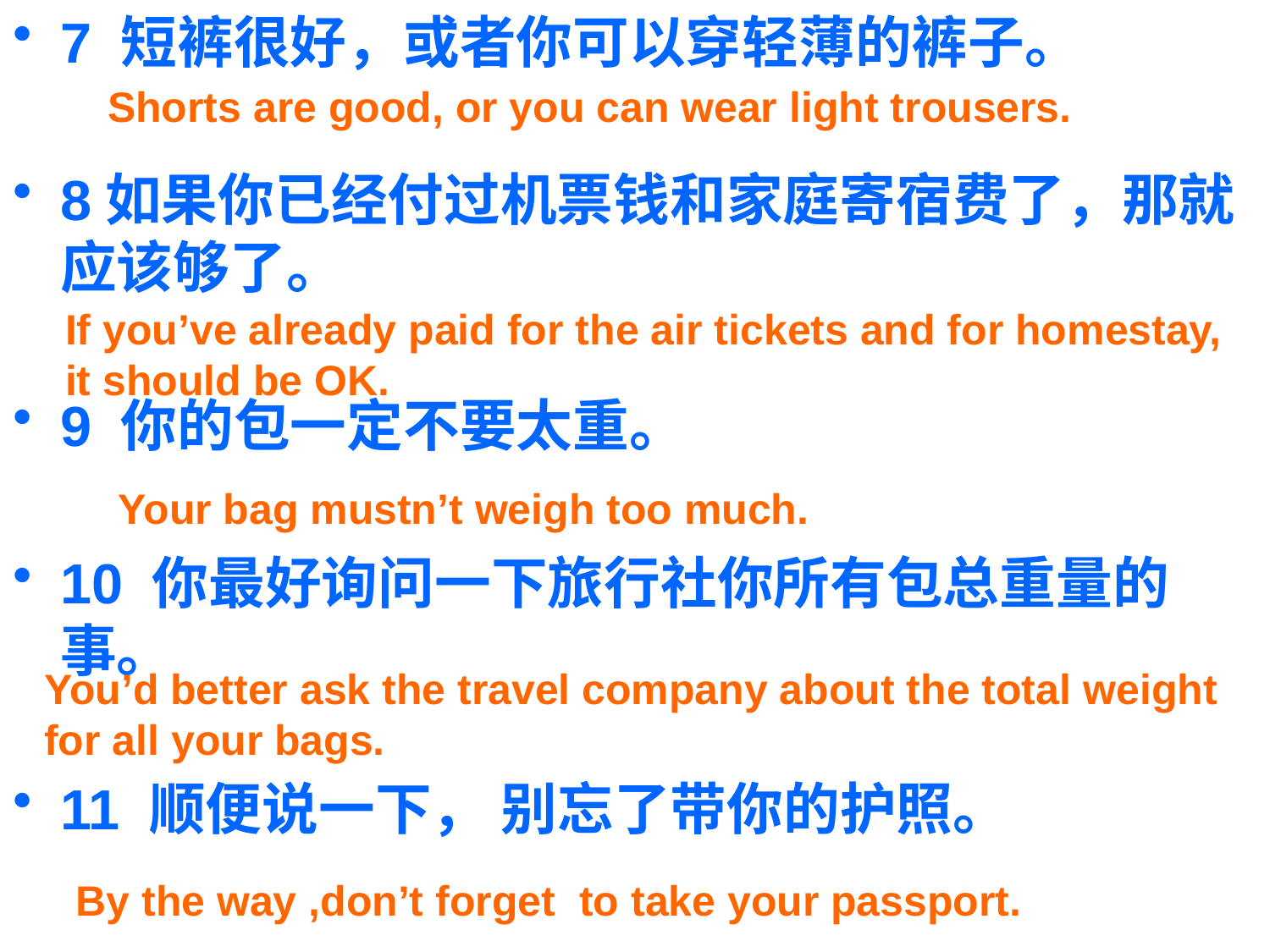

7 短裤很好，或者你可以穿轻薄的裤子。

8如果你已经付过机票钱和家庭寄宿费了，那就应该够了。

9 你的包一定不要太重。

10 你最好询问一下旅行社你所有包总重量的事。

11 顺便说一下， 别忘了带你的护照。

#
Shorts are good, or you can wear light trousers.

If you’ve already paid for the air tickets and for homestay, it should be OK.
Your bag mustn’t weigh too much.

You’d better ask the travel company about the total weight for all your bags.
By the way ,don’t forget  to take your passport.